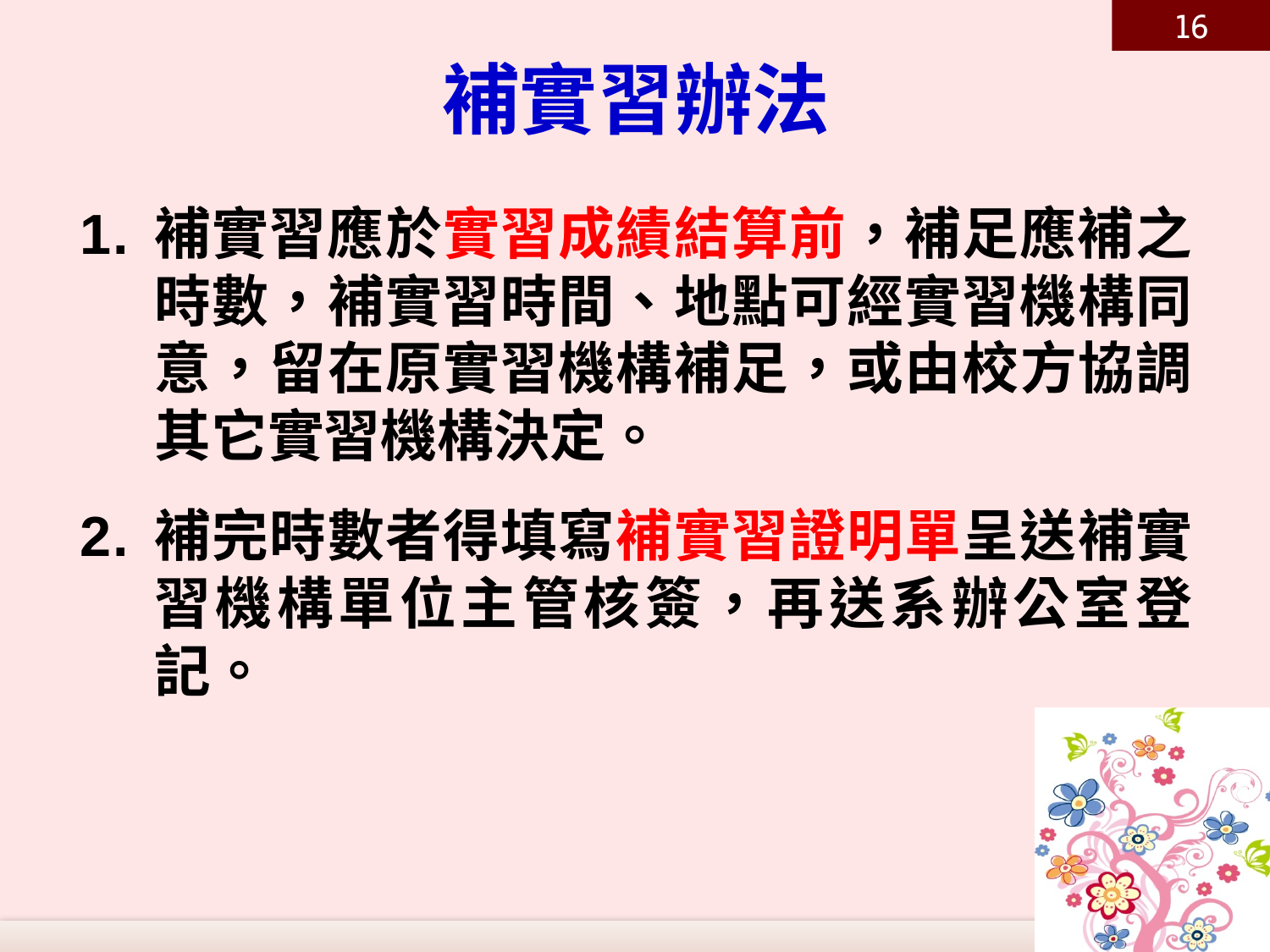

16
# 補實習辦法
補實習應於實習成績結算前，補足應補之時數，補實習時間、地點可經實習機構同意，留在原實習機構補足，或由校方協調其它實習機構決定。
補完時數者得填寫補實習證明單呈送補實習機構單位主管核簽，再送系辦公室登記。